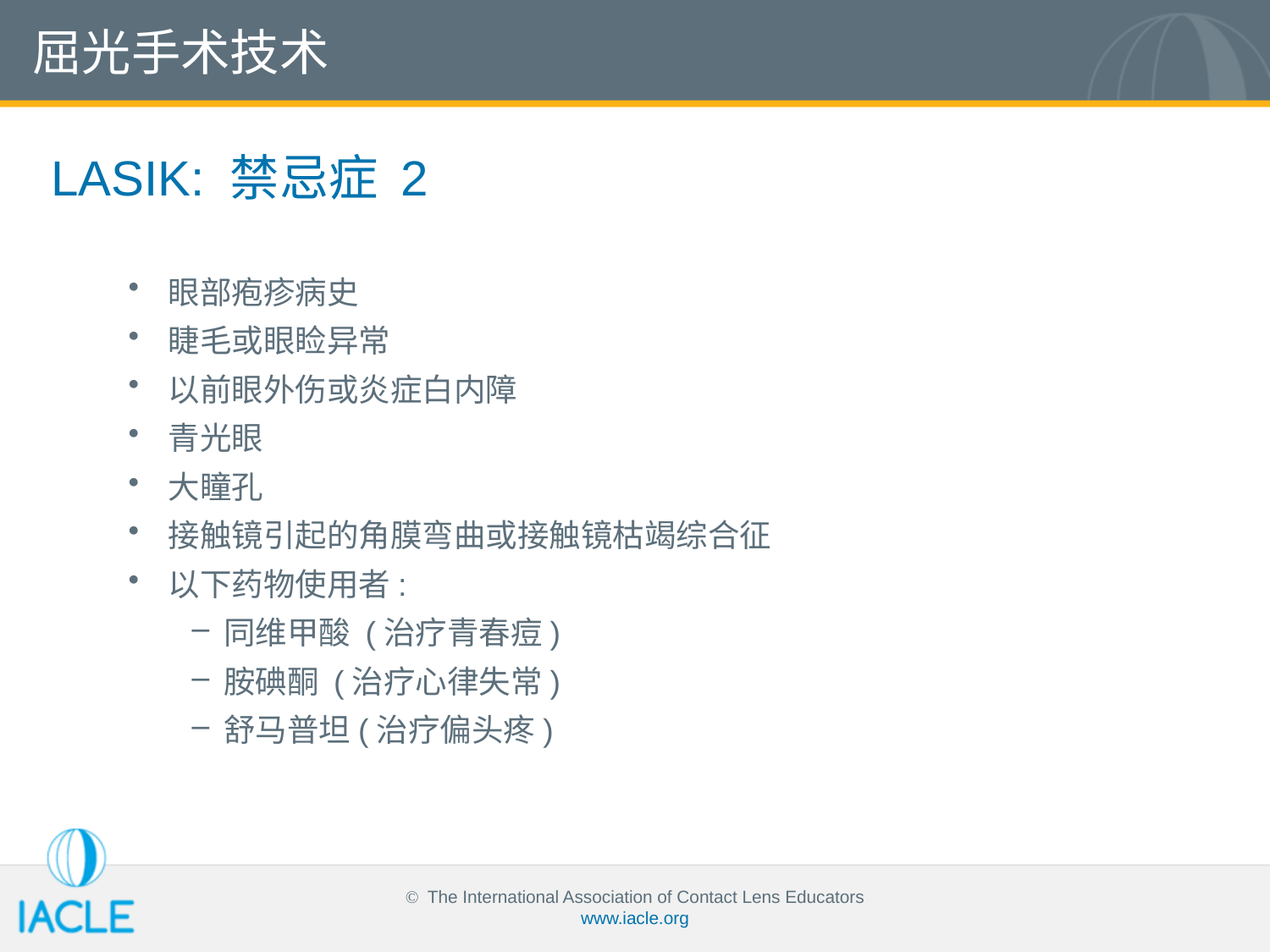

屈光手术技术
LASIK: 禁忌症 2
眼部疱疹病史
睫毛或眼睑异常
以前眼外伤或炎症白内障
青光眼
大瞳孔
接触镜引起的角膜弯曲或接触镜枯竭综合征
以下药物使用者:
同维甲酸 (治疗青春痘)
胺碘酮 (治疗心律失常)
舒马普坦(治疗偏头疼)